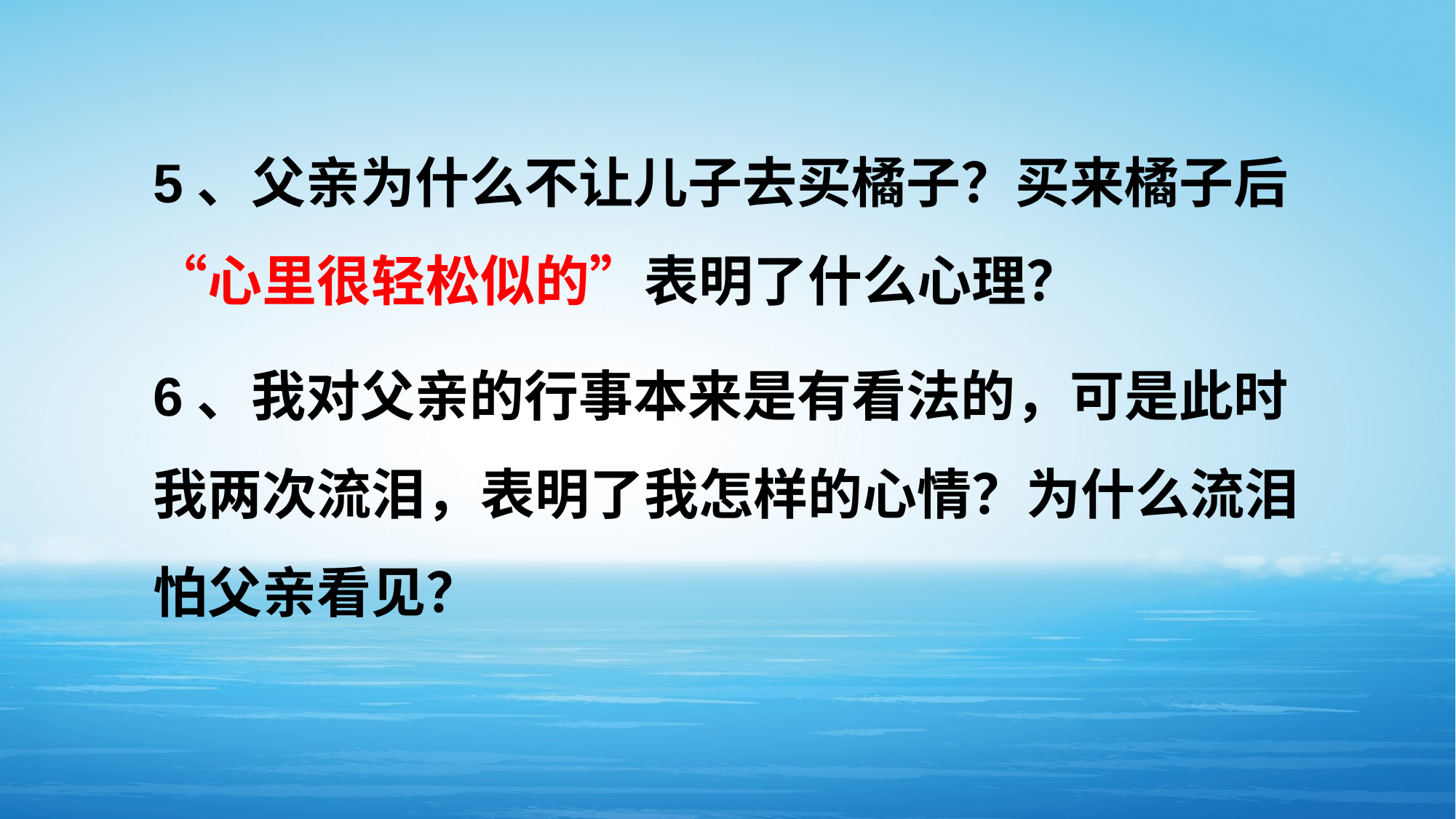

5、父亲为什么不让儿子去买橘子？买来橘子后“心里很轻松似的”表明了什么心理？
6、我对父亲的行事本来是有看法的，可是此时我两次流泪，表明了我怎样的心情？为什么流泪怕父亲看见？